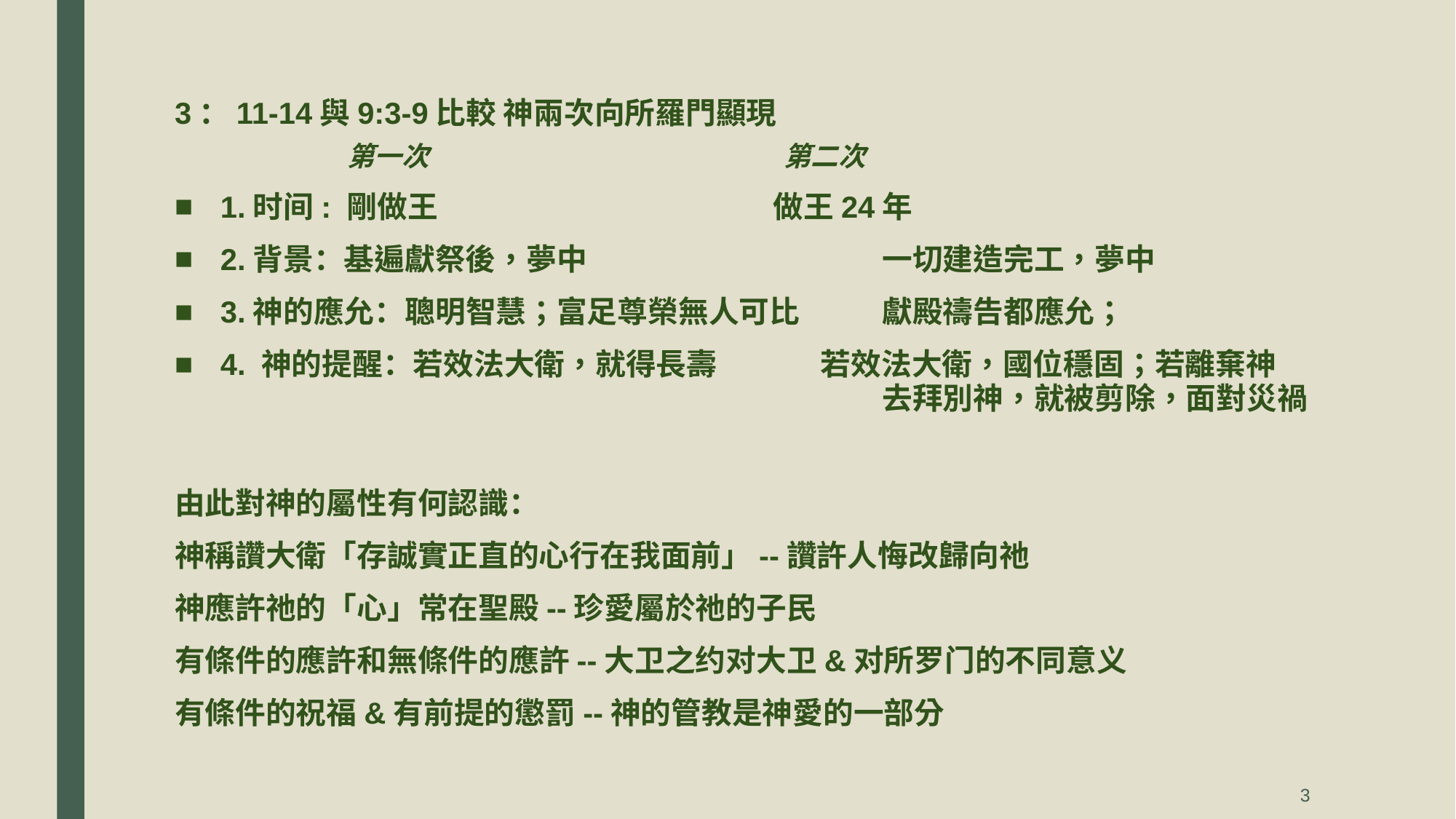

3：11-14與9:3-9比較 神兩次向所羅門顯現
第一次				第二次
1.时间: 剛做王				 做王24年
2.背景：基遍獻祭後，夢中			 一切建造完工，夢中
3.神的應允：聰明智慧；富足尊榮無人可比	 獻殿禱告都應允；
4. 神的提醒：若效法大衛，就得長壽               若效法大衛，國位穩固；若離棄神							 去拜別神，就被剪除，面對災禍

由此對神的屬性有何認識：
神稱讚大衛「存誠實正直的心行在我面前」--讚許人悔改歸向祂
神應許祂的「心」常在聖殿--珍愛屬於祂的子民
有條件的應許和無條件的應許--大卫之约对大卫&对所罗门的不同意义
有條件的祝福&有前提的懲罰--神的管教是神愛的一部分
3